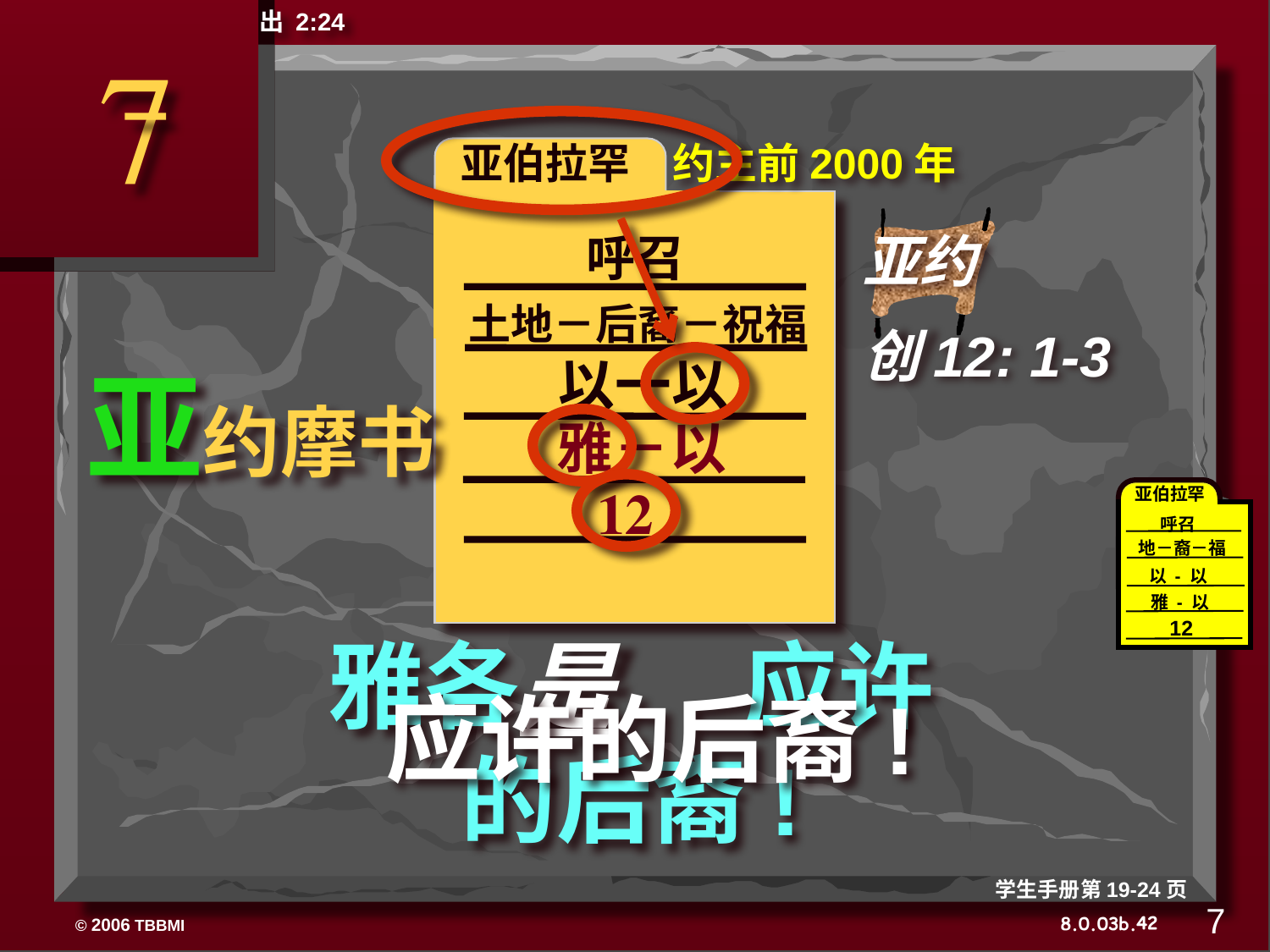

出 2:24

7

 亚伯拉罕
约主前2000年
ABRAHAM

亚约

呼召

土地－后裔－祝福
创12: 1-3
以一以

亚约摩书

雅－以

12

亚伯拉罕

呼召
  地－裔－福

以 - 以
雅 - 以
12

雅各是      应许的后裔!
应许的后裔!

学生手册第19-24页
7

42